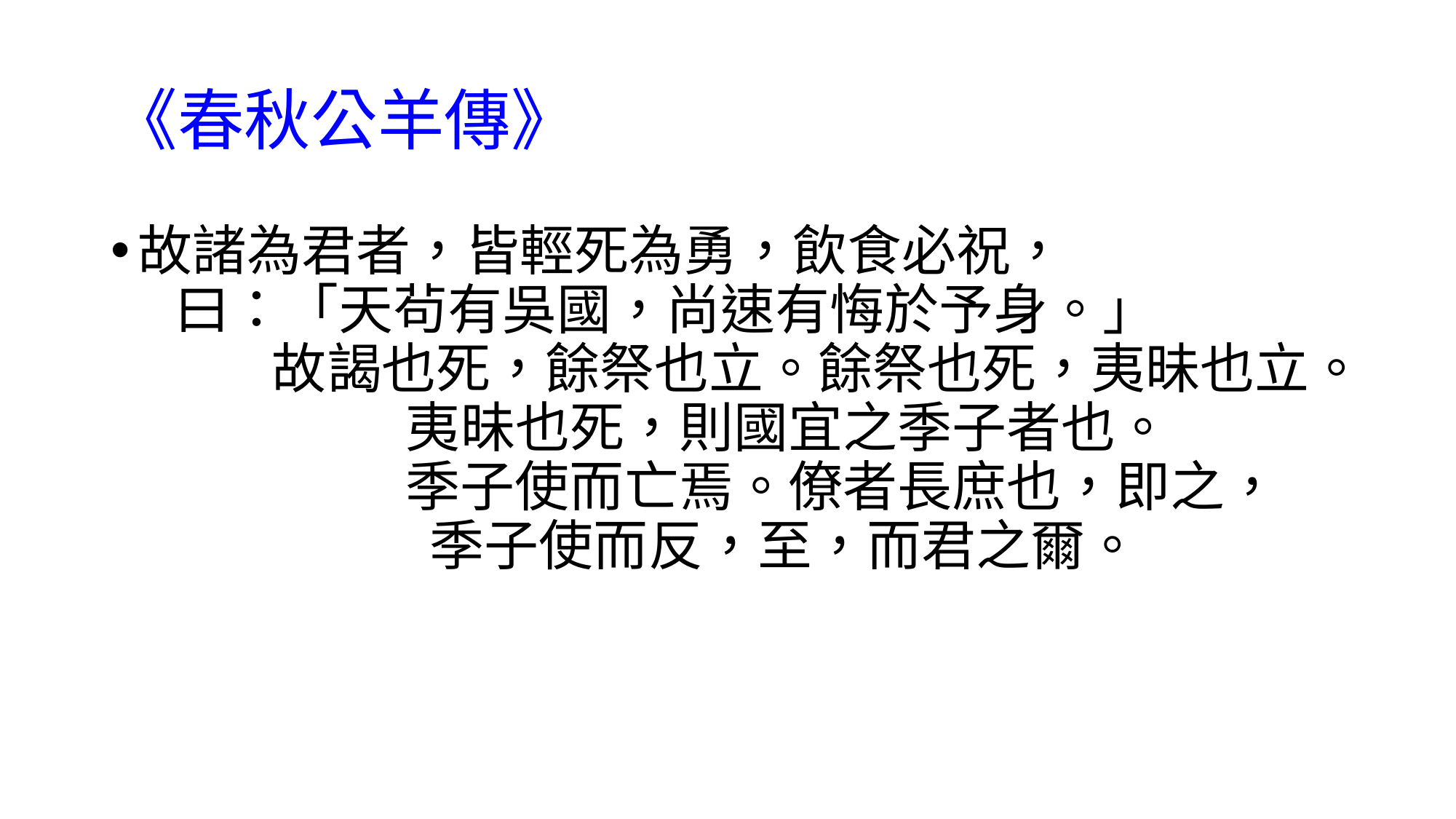

# 《春秋公羊傳》
故諸為君者，皆輕死為勇，飲食必祝，                          曰：「天茍有吳國，尚速有悔於予身。」                           故謁也死，餘祭也立。餘祭也死，夷昧也立。                      夷昧也死，則國宜之季子者也。                                     季子使而亡焉。僚者長庶也，即之，                              季子使而反，至，而君之爾。